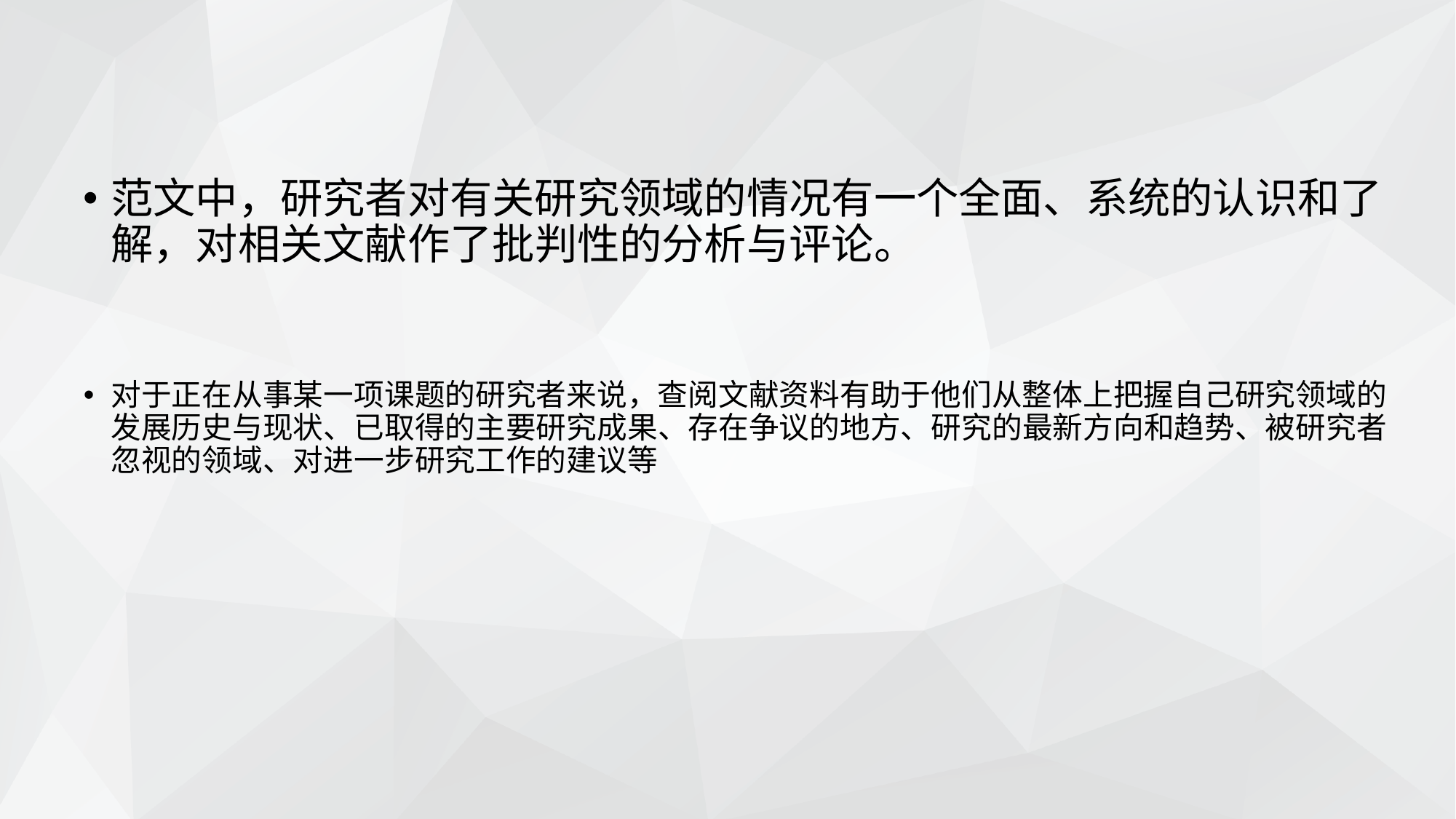

范文中，研究者对有关研究领域的情况有一个全面、系统的认识和了解，对相关文献作了批判性的分析与评论。

对于正在从事某一项课题的研究者来说，查阅文献资料有助于他们从整体上把握自己研究领域的发展历史与现状、已取得的主要研究成果、存在争议的地方、研究的最新方向和趋势、被研究者忽视的领域、对进一步研究工作的建议等